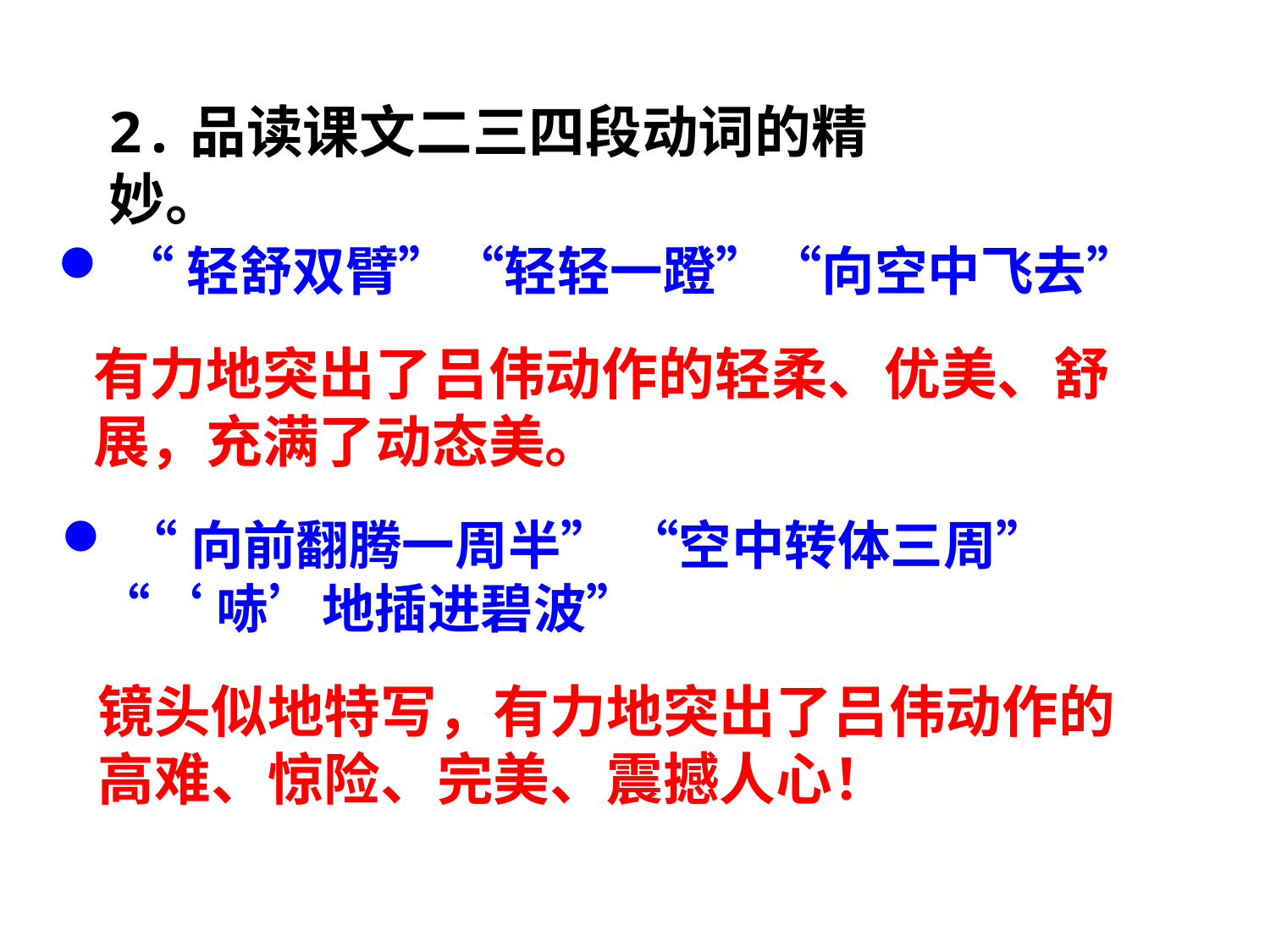

2.品读课文二三四段动词的精妙。
“轻舒双臂”“轻轻一蹬”“向空中飞去”
有力地突出了吕伟动作的轻柔、优美、舒展，充满了动态美。
“向前翻腾一周半” “空中转体三周”
   “‘哧’地插进碧波”
镜头似地特写，有力地突出了吕伟动作的高难、惊险、完美、震撼人心！